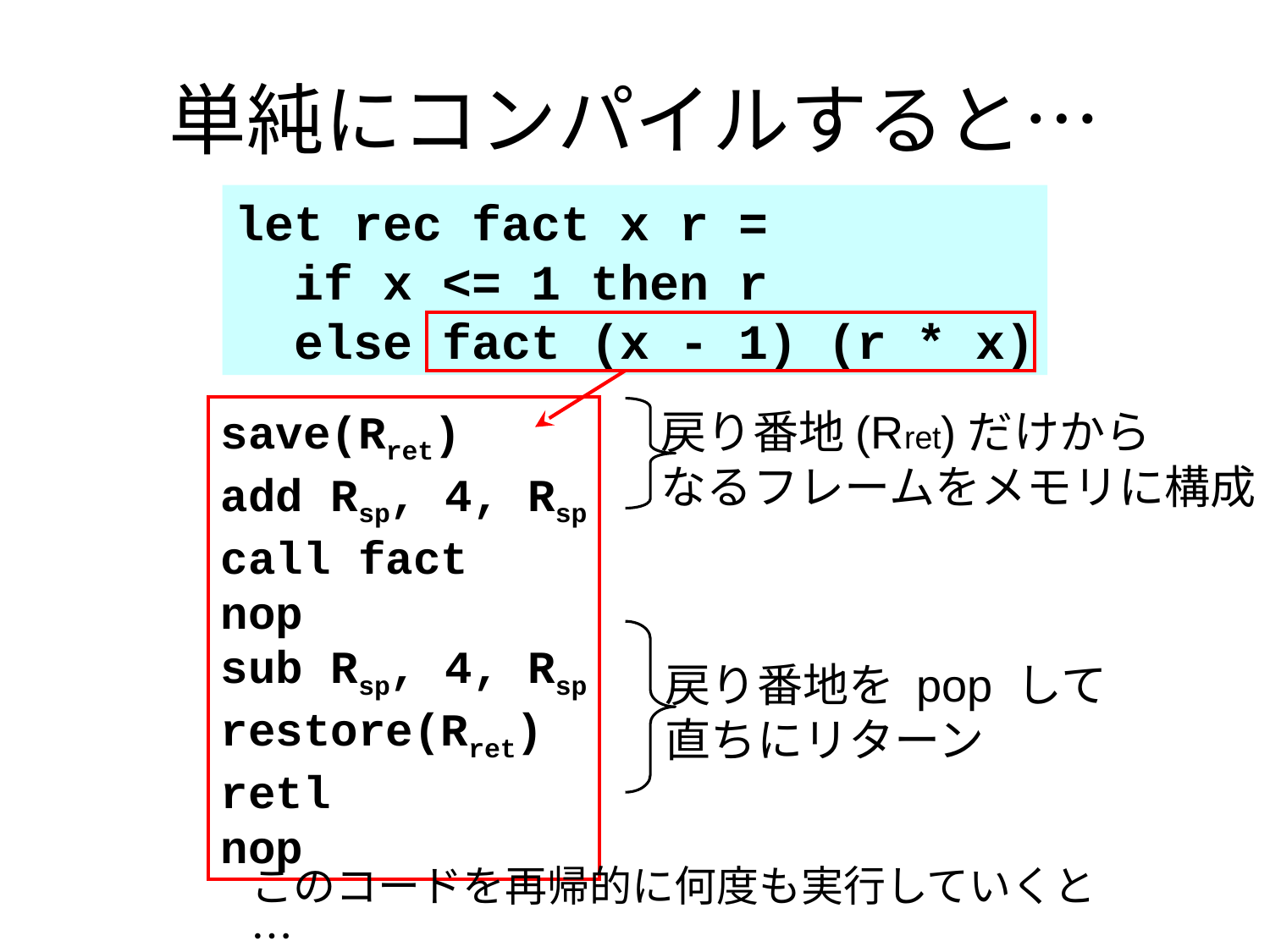

# 単純にコンパイルすると…
let rec fact x r =
  if x <= 1 then r
  else fact (x - 1) (r * x)

save(Rret)
add Rsp, 4, Rsp
call fact
nop
sub Rsp, 4, Rsp
restore(Rret)
retl
nop
戻り番地(Rret)だけから
なるフレームをメモリに構成

戻り番地を pop して
直ちにリターン
このコードを再帰的に何度も実行していくと…